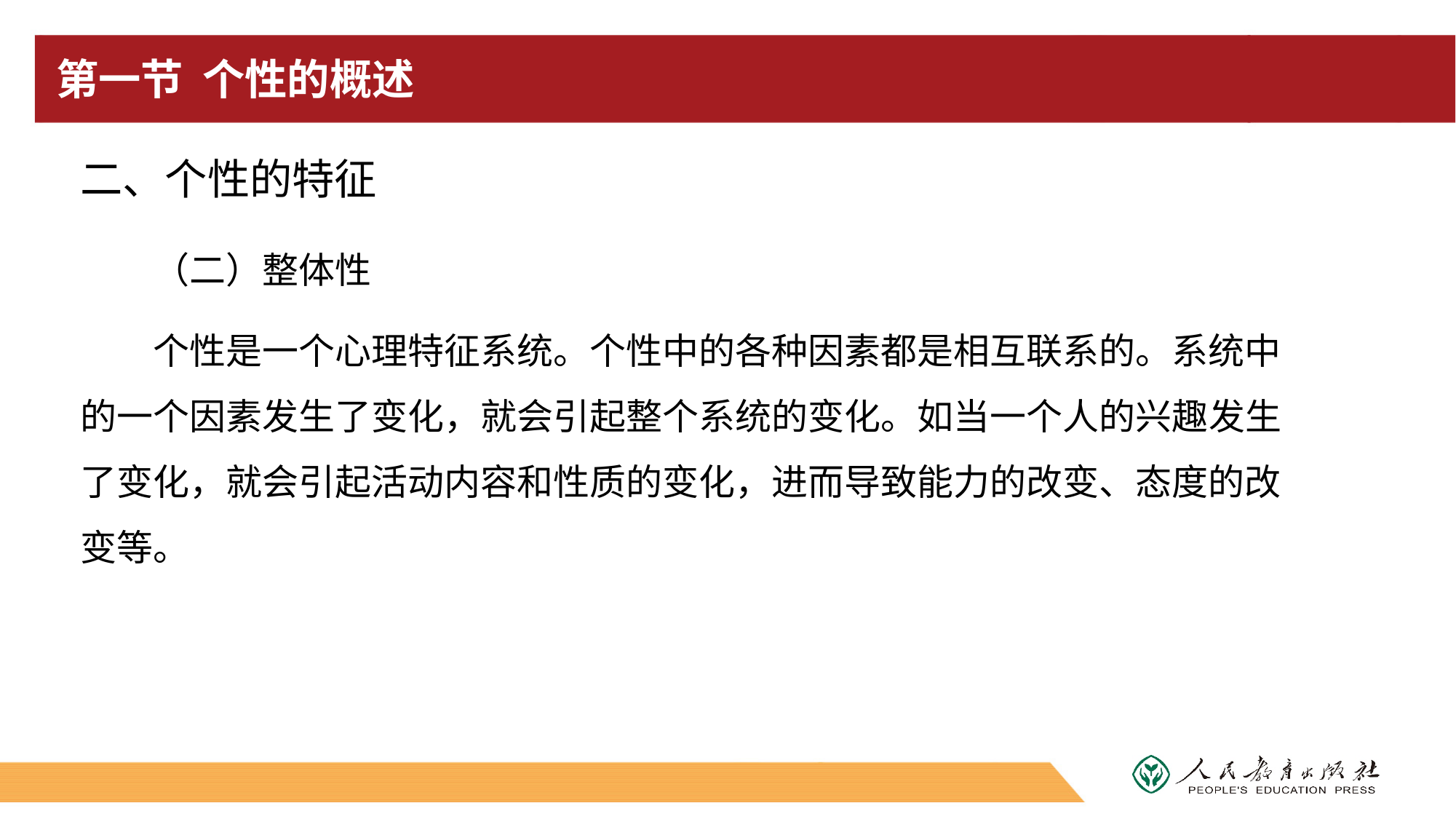

# 第一节  个性的概述
二、个性的特征
（二）整体性
个性是一个心理特征系统。个性中的各种因素都是相互联系的。系统中的一个因素发生了变化，就会引起整个系统的变化。如当一个人的兴趣发生了变化，就会引起活动内容和性质的变化，进而导致能力的改变、态度的改变等。